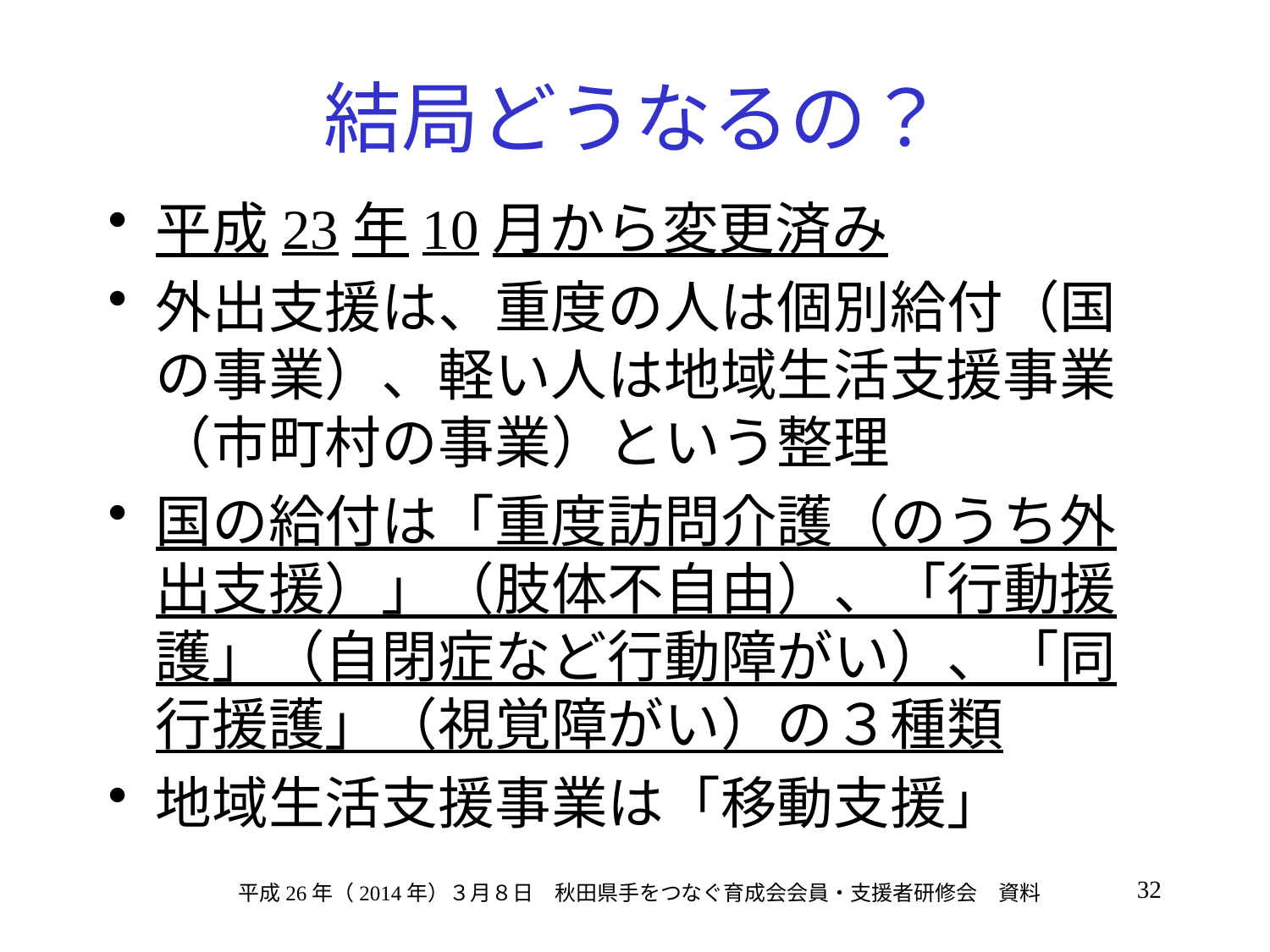

# 結局どうなるの？
平成23年10月から変更済み
外出支援は、重度の人は個別給付（国の事業）、軽い人は地域生活支援事業（市町村の事業）という整理
国の給付は「重度訪問介護（のうち外出支援）」（肢体不自由）、「行動援護」（自閉症など行動障がい）、「同行援護」（視覚障がい）の３種類
地域生活支援事業は「移動支援」
32